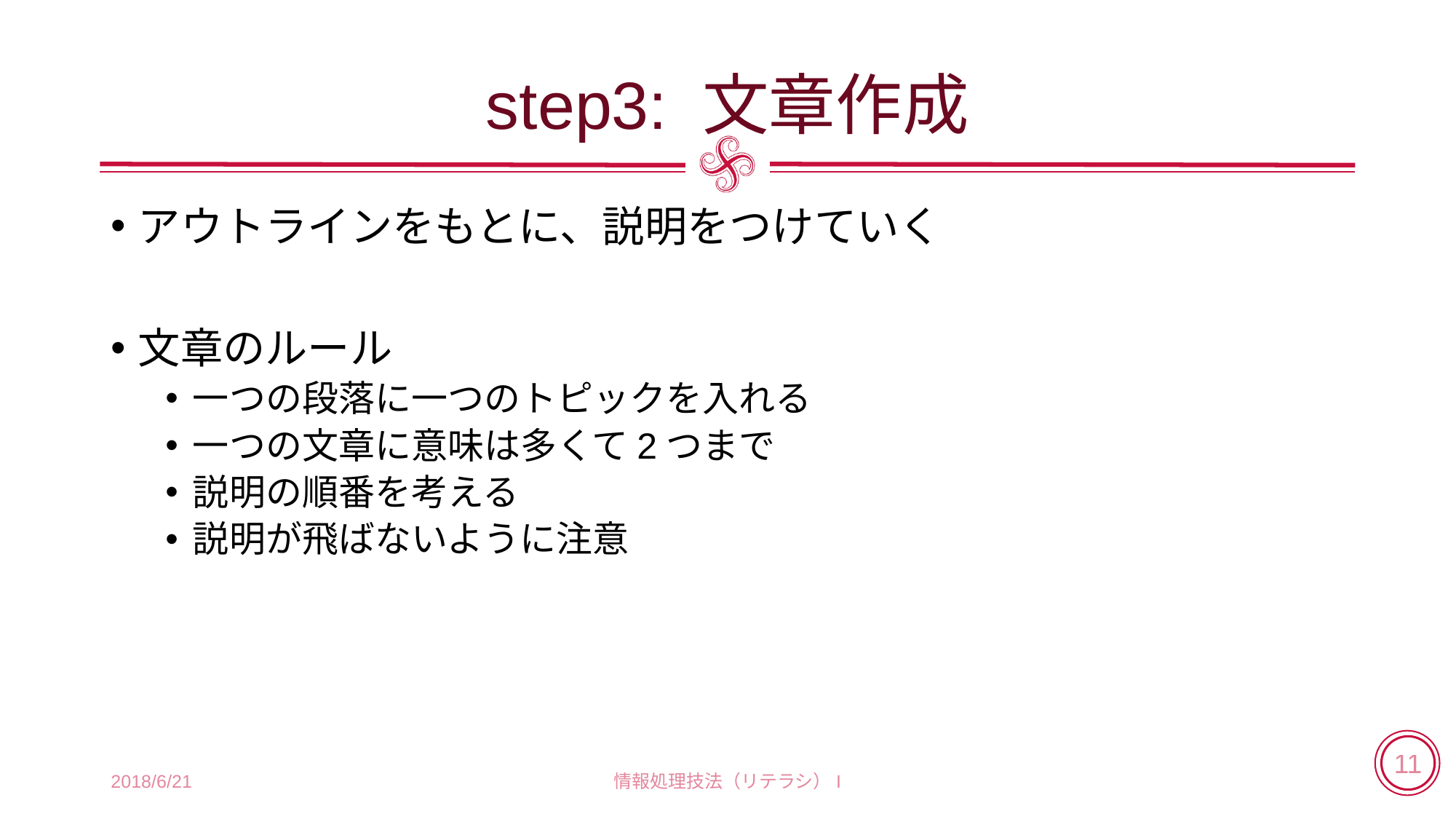

# step3: 文章作成
アウトラインをもとに、説明をつけていく

文章のルール
一つの段落に一つのトピックを入れる
一つの文章に意味は多くて2つまで
説明の順番を考える
説明が飛ばないように注意

2018/6/21
情報処理技法（リテラシ）I